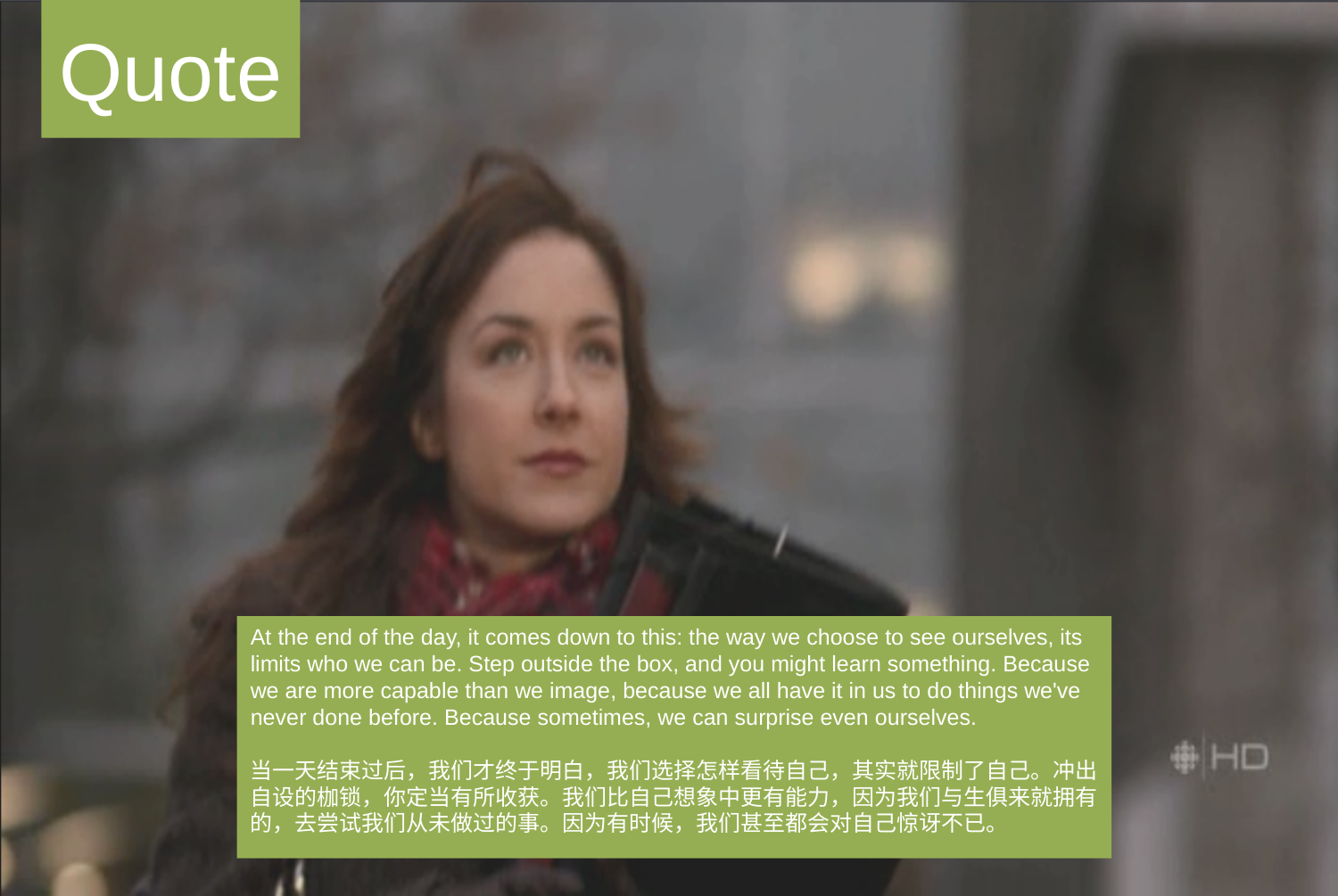

Quote

At the end of the day, it comes down to this: the way we choose to see ourselves, its limits who we can be. Step outside the box, and you might learn something. Because we are more capable than we image, because we all have it in us to do things we've never done before. Because sometimes, we can surprise even ourselves.

当一天结束过后，我们才终于明白，我们选择怎样看待自己，其实就限制了自己。冲出自设的枷锁，你定当有所收获。我们比自己想象中更有能力，因为我们与生俱来就拥有的，去尝试我们从未做过的事。因为有时候，我们甚至都会对自己惊讶不已。